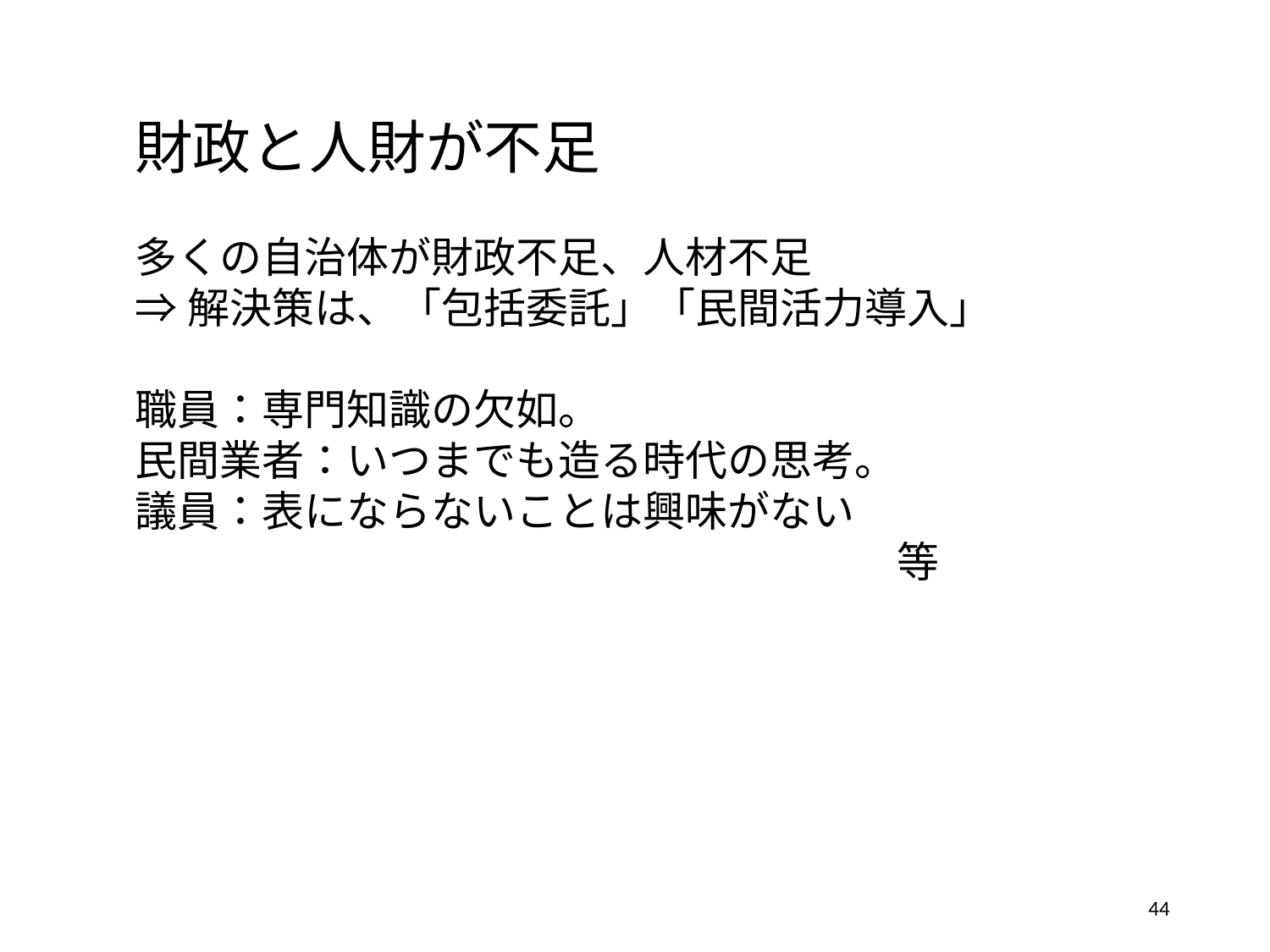

財政と人財が不足

多くの自治体が財政不足、人材不足
⇒解決策は、「包括委託」「民間活力導入」

職員：専門知識の欠如。
民間業者：いつまでも造る時代の思考。
議員：表にならないことは興味がない
　　　　　　　　　　　　　　　　　　等
44